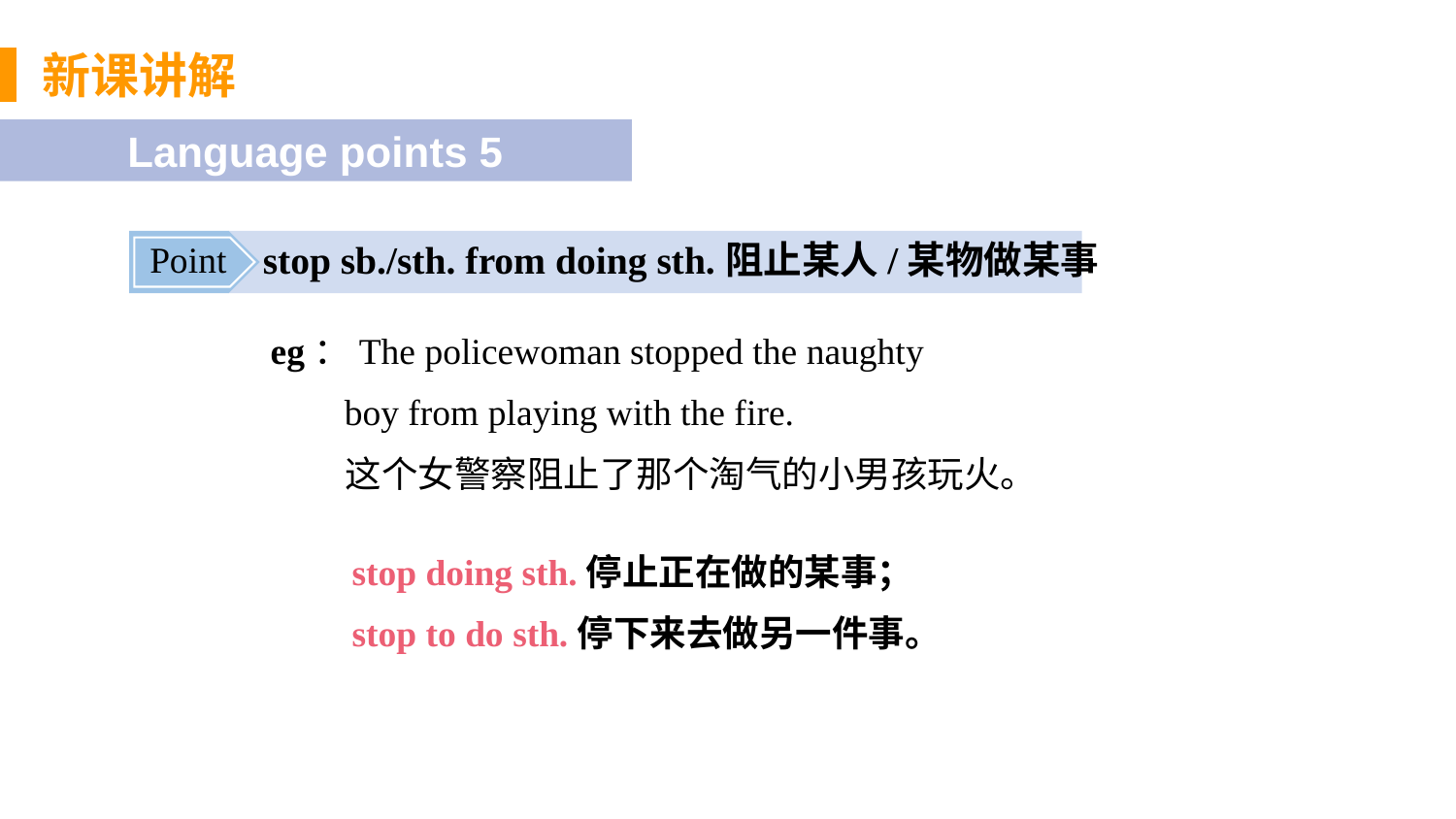

新课讲解

Language points 5
stop sb./sth. from doing sth.阻止某人/某物做某事

Point

eg：The policewoman stopped the naughty
        boy from playing with the fire.
        这个女警察阻止了那个淘气的小男孩玩火。
stop doing sth.停止正在做的某事；
stop to do sth.停下来去做另一件事。